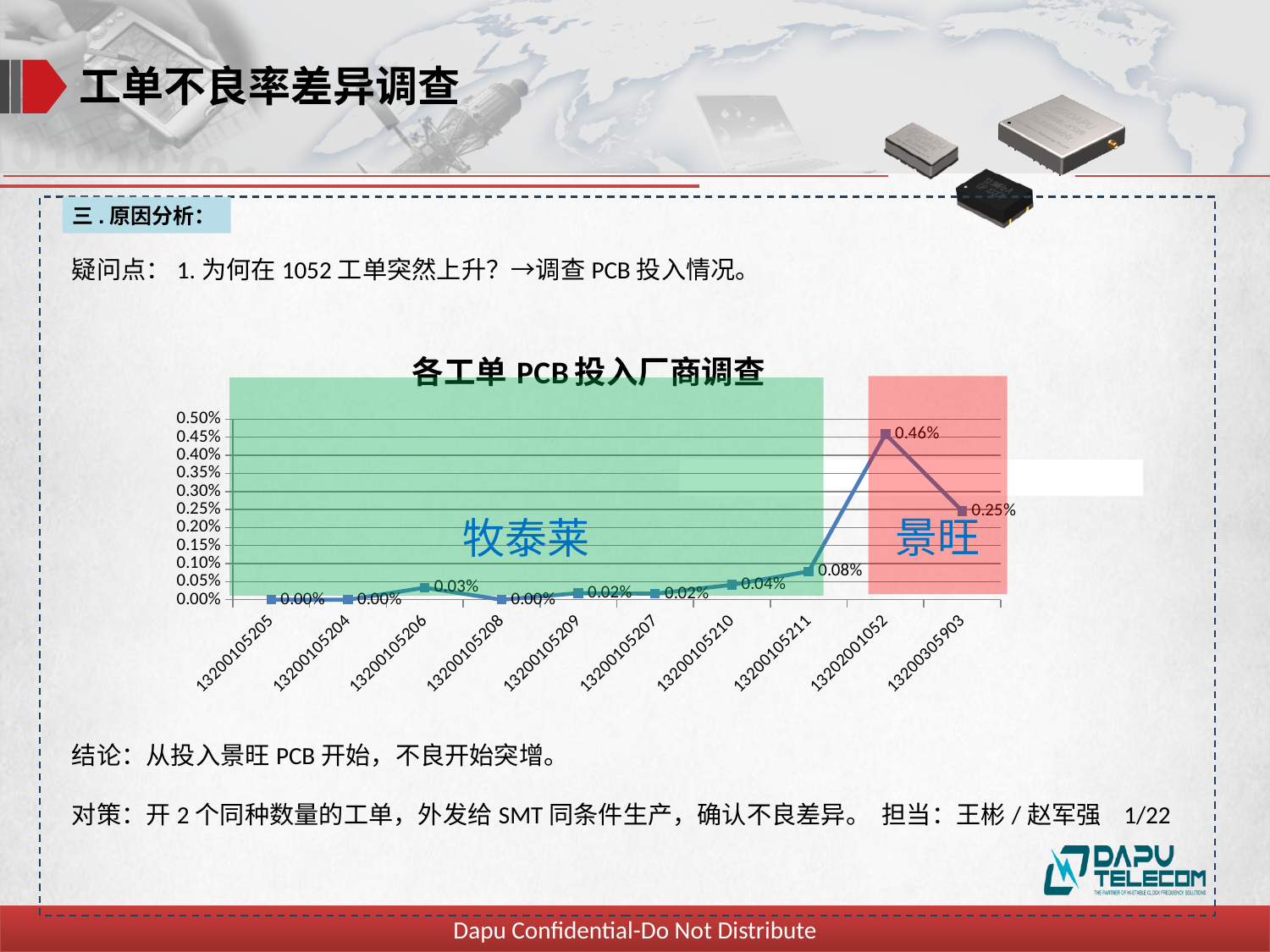

工单不良率差异调查

三.原因分析：

疑问点：1.为何在1052工单突然上升？→调查PCB投入情况。

### Chart:

| Category |  |
|---|---|
| 13200105205 | 0.0 |
| 13200105204 | 0.0 |
| 13200105206 | 0.000333333333333334 |
| 13200105208 | 0.0 |
| 13200105209 | 0.00018248175182481813 |
| 13200105207 | 0.0001672240802675592 |
| 13200105210 | 0.00041237113402061863 |
| 13200105211 | 0.000784481529025817 |
| 13202001052 | 0.004588235294117653 |
| 13200305903 | 0.002456453774006253 |

景旺

牧泰莱
结论：从投入景旺PCB开始，不良开始突增。

对策：开2个同种数量的工单，外发给SMT同条件生产，确认不良差异。  担当：王彬/赵军强   1/22